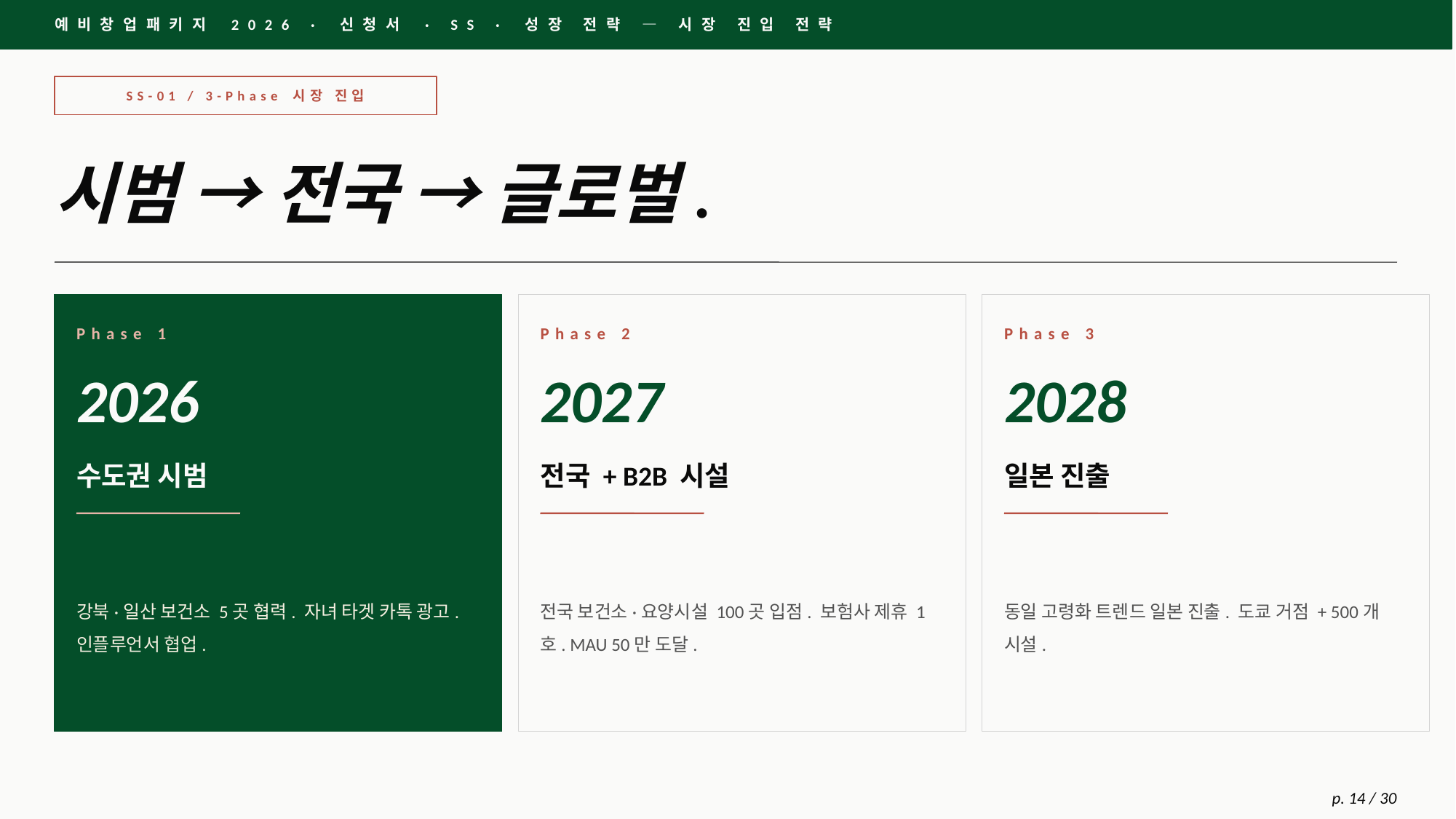

예비창업패키지 2026 · 신청서 · SS · 성장 전략 — 시장 진입 전략

SS-01 / 3-Phase 시장 진입
시범 → 전국 → 글로벌.

Phase 1
Phase 2
Phase 3
2026
2027
2028
수도권 시범
전국 + B2B 시설
일본 진출

강북·일산 보건소 5곳 협력. 자녀 타겟 카톡 광고. 인플루언서 협업.
전국 보건소·요양시설 100곳 입점. 보험사 제휴 1호. MAU 50만 도달.
동일 고령화 트렌드 일본 진출. 도쿄 거점 + 500개 시설.
p. 14 / 30